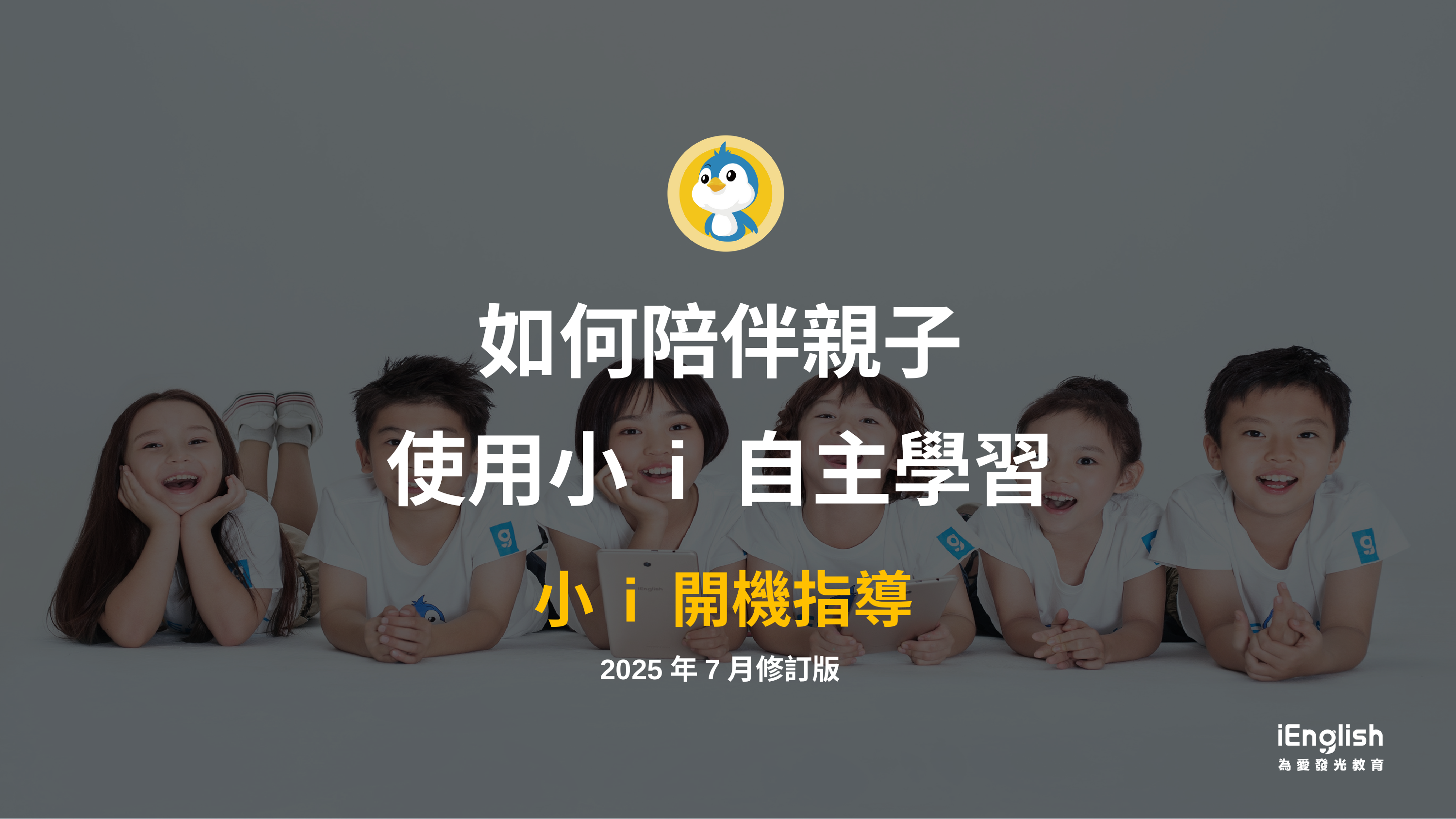

如何陪伴親子
使用小 i 自主學習
小 i 開機指導
2025年7月修訂版